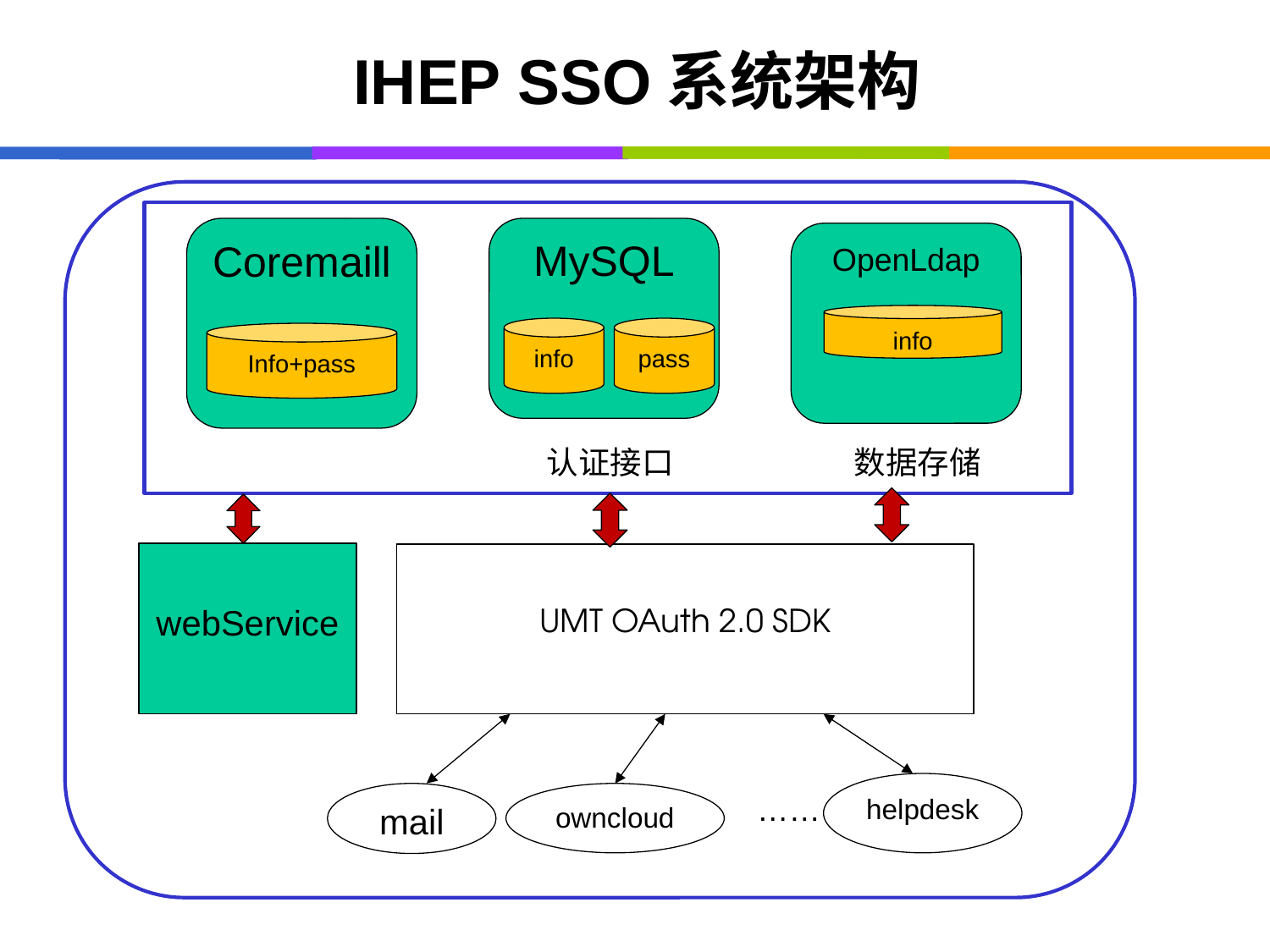

# IHEP SSO系统架构

Coremaill
MySQL
OpenLdap
info
info
pass
Info+pass
认证接口
数据存储

webService

UMT OAuth 2.0 SDK

helpdesk
mail
owncloud
……